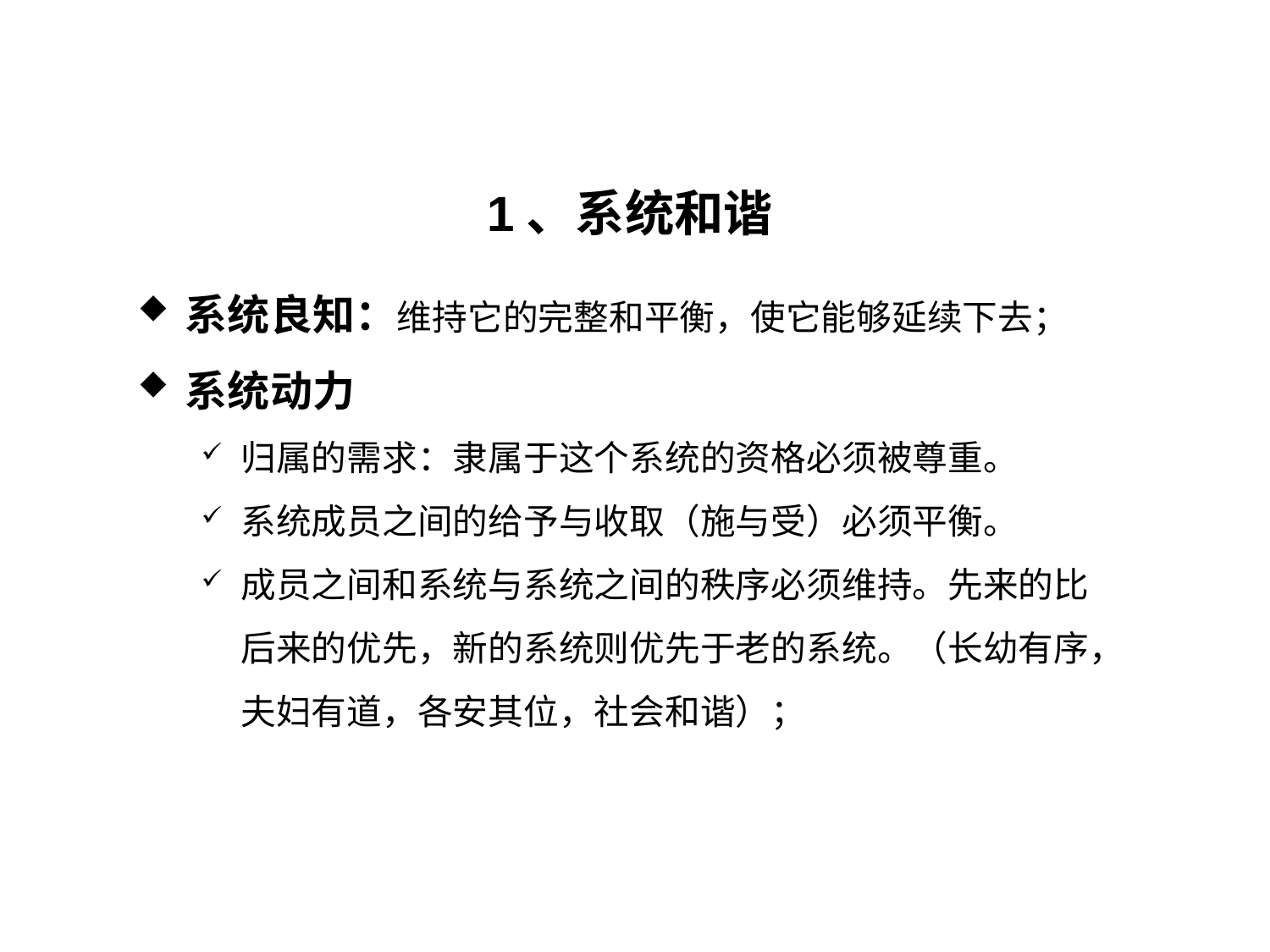

1、系统和谐
系统良知：维持它的完整和平衡，使它能够延续下去；
系统动力
归属的需求：隶属于这个系统的资格必须被尊重。
系统成员之间的给予与收取（施与受）必须平衡。
成员之间和系统与系统之间的秩序必须维持。先来的比后来的优先，新的系统则优先于老的系统。（长幼有序，夫妇有道，各安其位，社会和谐）；